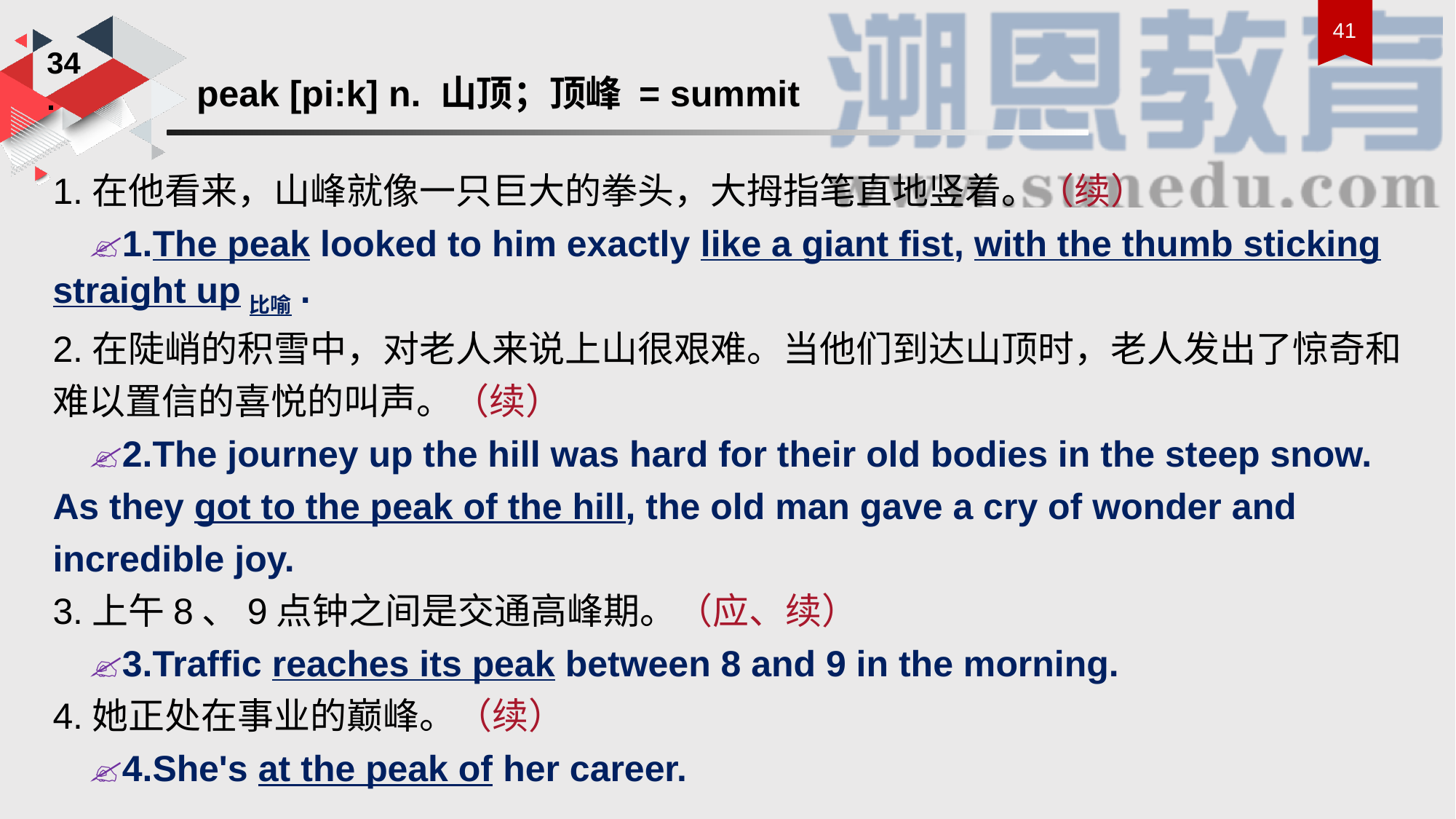

34.
peak [pi:k] n. 山顶；顶峰 = summit

1.在他看来，山峰就像一只巨大的拳头，大拇指笔直地竖着。（续）
    ✍1.The peak looked to him exactly like a giant fist, with the thumb sticking straight up比喻.
2.在陡峭的积雪中，对老人来说上山很艰难。当他们到达山顶时，老人发出了惊奇和难以置信的喜悦的叫声。（续）
    ✍2.The journey up the hill was hard for their old bodies in the steep snow. As they got to the peak of the hill, the old man gave a cry of wonder and incredible joy.
3.上午8、9点钟之间是交通高峰期。（应、续）
    ✍3.Traffic reaches its peak between 8 and 9 in the morning.
4.她正处在事业的巅峰。（续）
    ✍4.She's at the peak of her career.